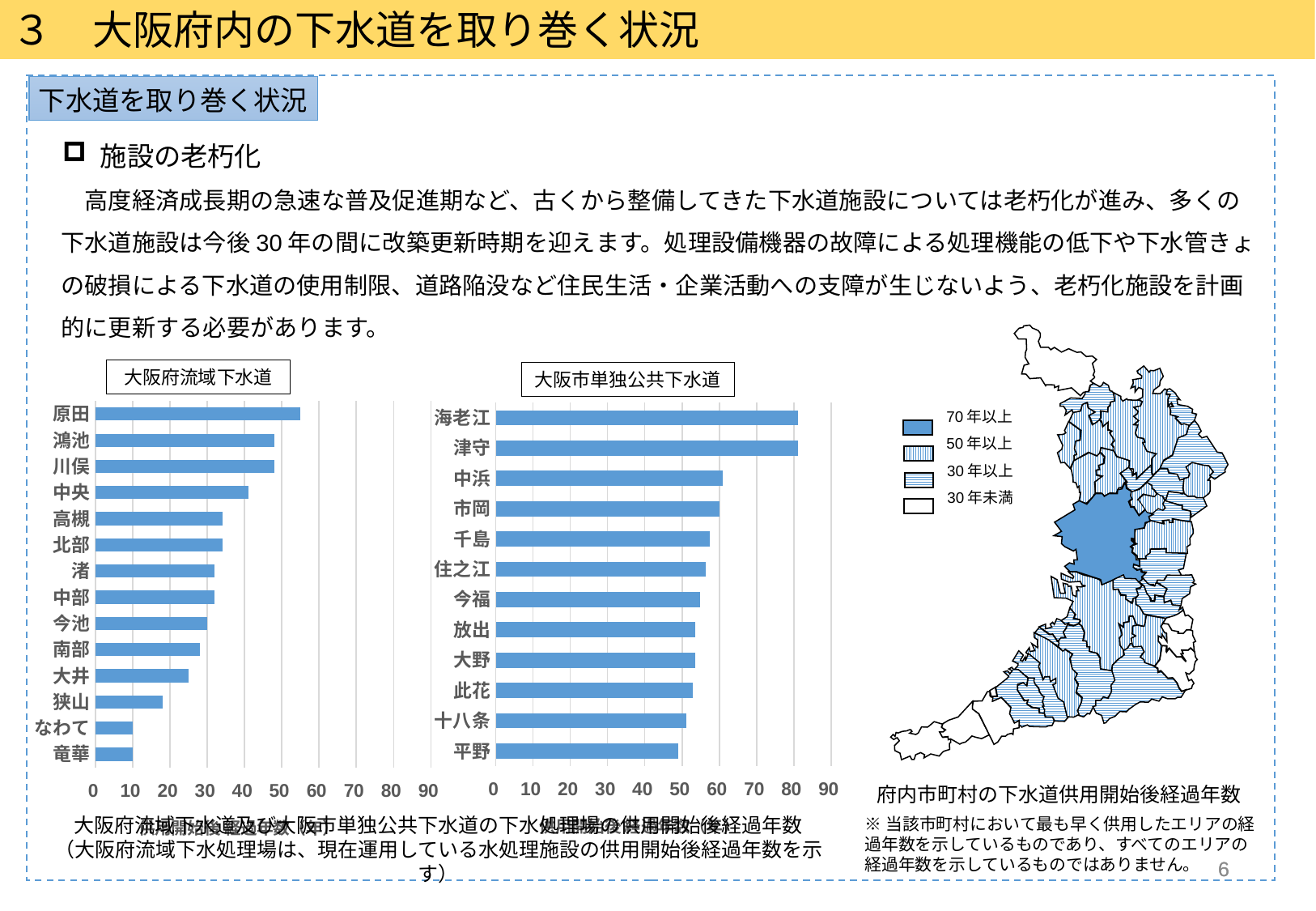

３　大阪府内の下水道を取り巻く状況

下水道を取り巻く状況
施設の老朽化
　高度経済成長期の急速な普及促進期など、古くから整備してきた下水道施設については老朽化が進み、多くの下水道施設は今後30年の間に改築更新時期を迎えます。処理設備機器の故障による処理機能の低下や下水管きょの破損による下水道の使用制限、道路陥没など住民生活・企業活動への支障が生じないよう、老朽化施設を計画的に更新する必要があります。

70年以上

50年以上

30年以上

30年未満

大阪府流域下水道
大阪市単独公共下水道

### Chart

| Category |  |
|---|---|
| 竜華 | 10.008219178082191 |
| なわて | 10.008219178082191 |
| 狭山 | 18.013698630136986 |
| 大井 | 25.016438356164382 |
| 南部 | 28.019178082191782 |
| 今池 | 30.02191780821918 |
| 中部 | 32.02191780821918 |
| 渚 | 32.02191780821918 |
| 北部 | 34.02465753424657 |
| 高槻 | 34.02465753424657 |
| 中央 | 41.02739726027397 |
| 川俣 | 48.032876712328765 |
| 鴻池 | 48.032876712328765 |
| 原田 | 55.035616438356165 |

### Chart

| Category |  |
|---|---|
| 平野 | 48.97808219178082 |
| 十八条 | 51.06575342465754 |
| 此花 | 52.78356164383562 |
| 大野 | 53.44931506849315 |
| 放出 | 53.534246575342465 |
| 今福 | 54.868493150684934 |
| 住之江 | 56.367123287671234 |
| 千島 | 57.4986301369863 |
| 市岡 | 60.0 |
| 中浜 | 60.95616438356164 |
| 津守 | 81.05205479452054 |
| 海老江 | 81.05205479452054 |
府内市町村の下水道供用開始後経過年数
※当該市町村において最も早く供用したエリアの経過年数を示しているものであり、すべてのエリアの経過年数を示しているものではありません。
大阪府流域下水道及び大阪市単独公共下水道の下水処理場の供用開始後経過年数
（大阪府流域下水処理場は、現在運用している水処理施設の供用開始後経過年数を示す）
6
6